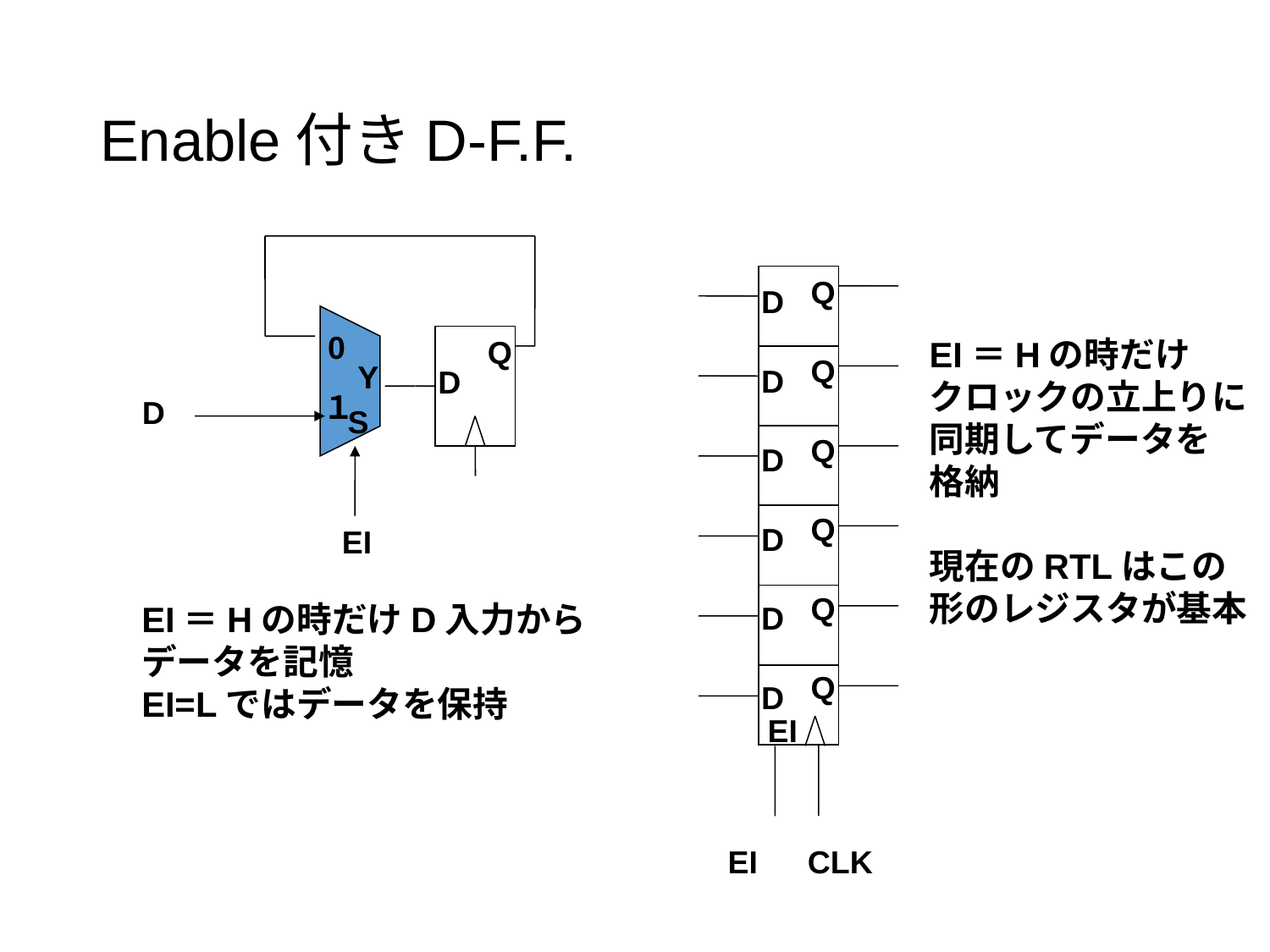

# Enable付きD-F.F.

Q
D

0

Q
EI＝Hの時だけ
クロックの立上りに
同期してデータを
格納

現在のRTLはこの
形のレジスタが基本

Q

Y
D
D

１
D

S

Q

D

Q

D
EI

Q

EI＝Hの時だけD入力から
データを記憶
EI=Lではデータを保持
D

Q

D

EI

EI
CLK